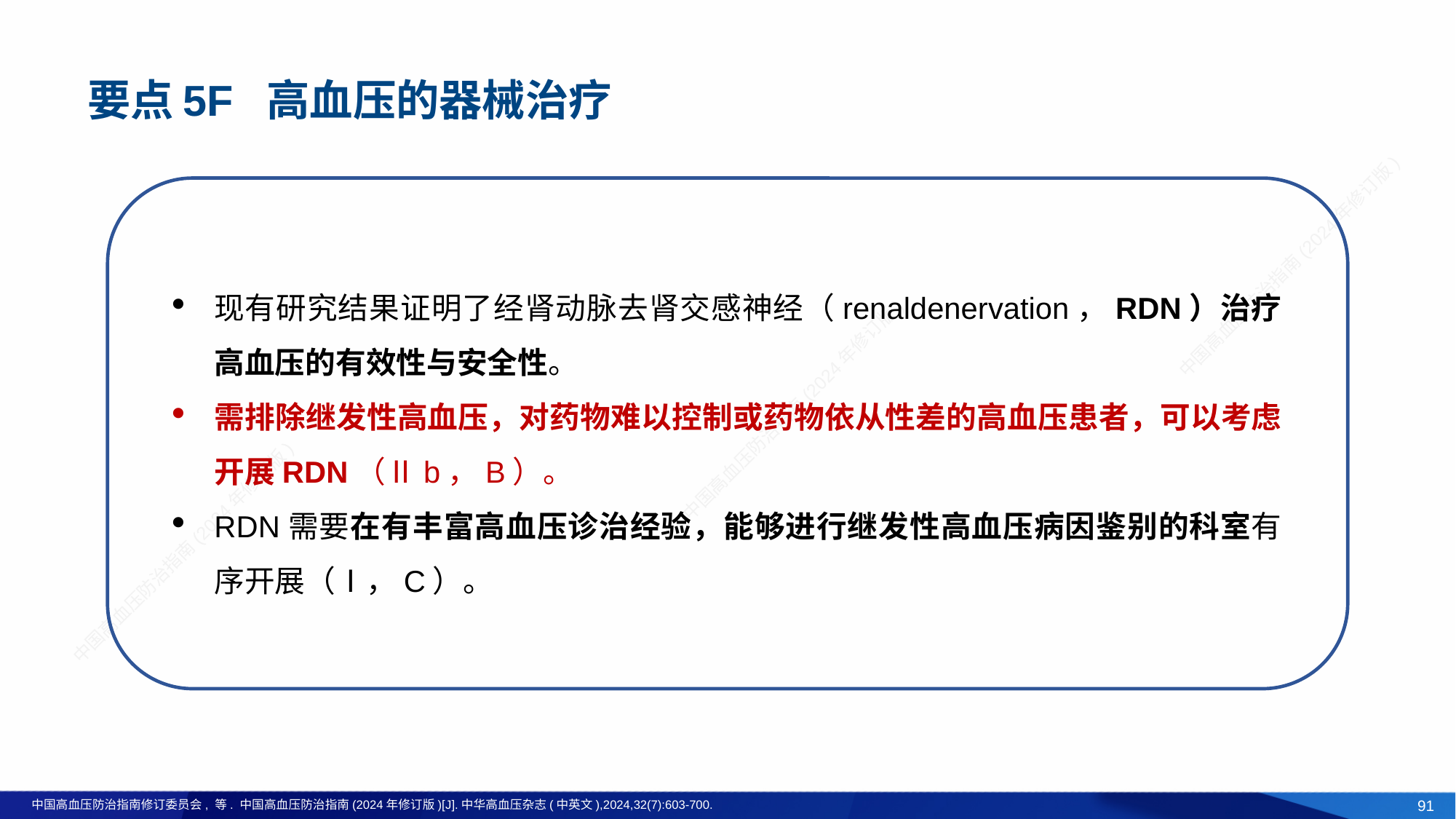

要点5F  高血压的器械治疗

现有研究结果证明了经肾动脉去肾交感神经（renaldenervation，RDN）治疗高血压的有效性与安全性。
需排除继发性高血压，对药物难以控制或药物依从性差的高血压患者，可以考虑开展RDN（Ⅱb，B）。
RDN需要在有丰富高血压诊治经验，能够进行继发性高血压病因鉴别的科室有序开展（Ⅰ，C）。